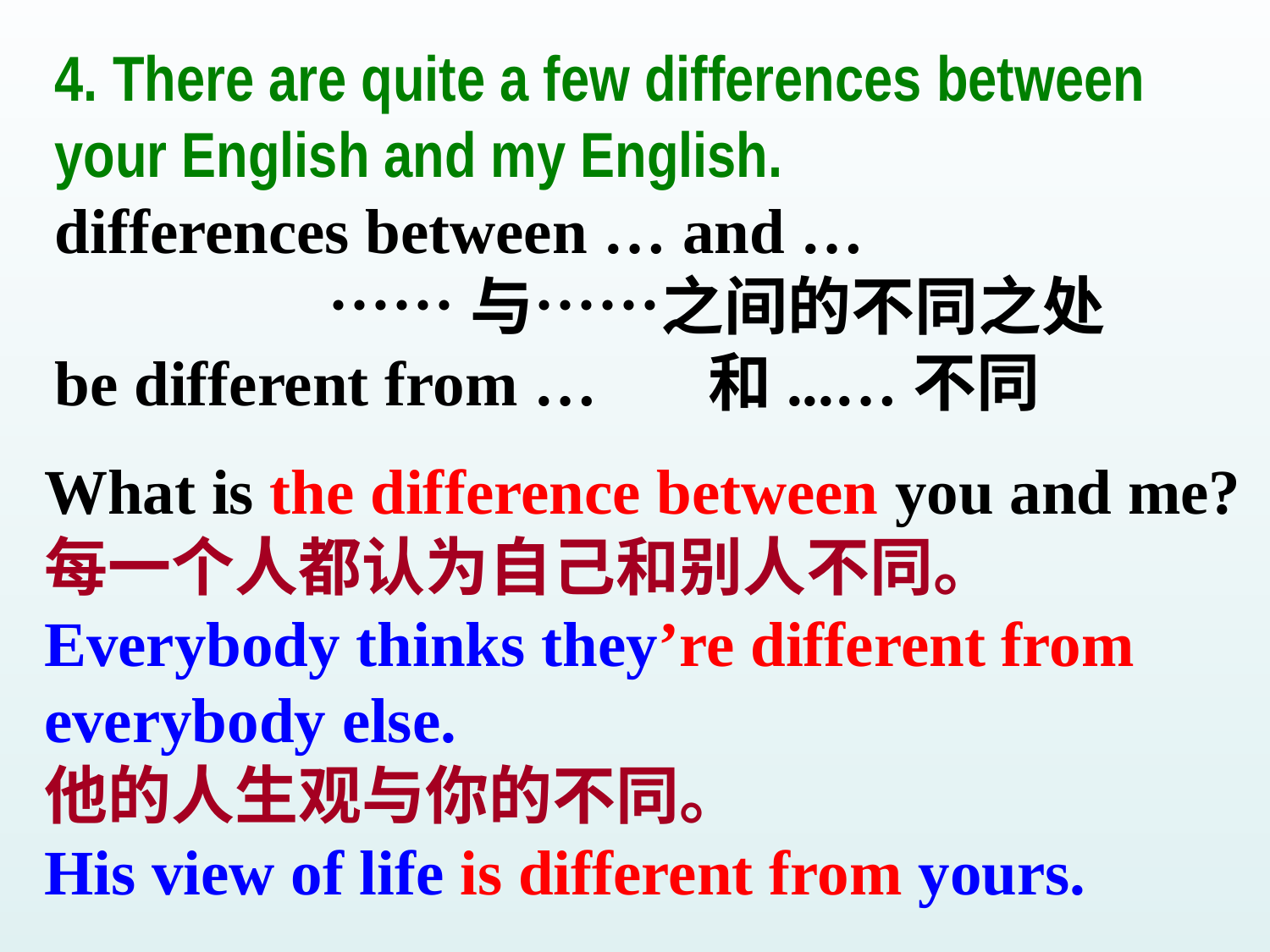

4. There are quite a few differences between your English and my English.
differences between … and …
                   ……与……之间的不同之处
be different from …      和...…不同
What is the difference between you and me?
每一个人都认为自己和别人不同。 Everybody thinks they’re different from everybody else.
他的人生观与你的不同。
His view of life is different from yours.